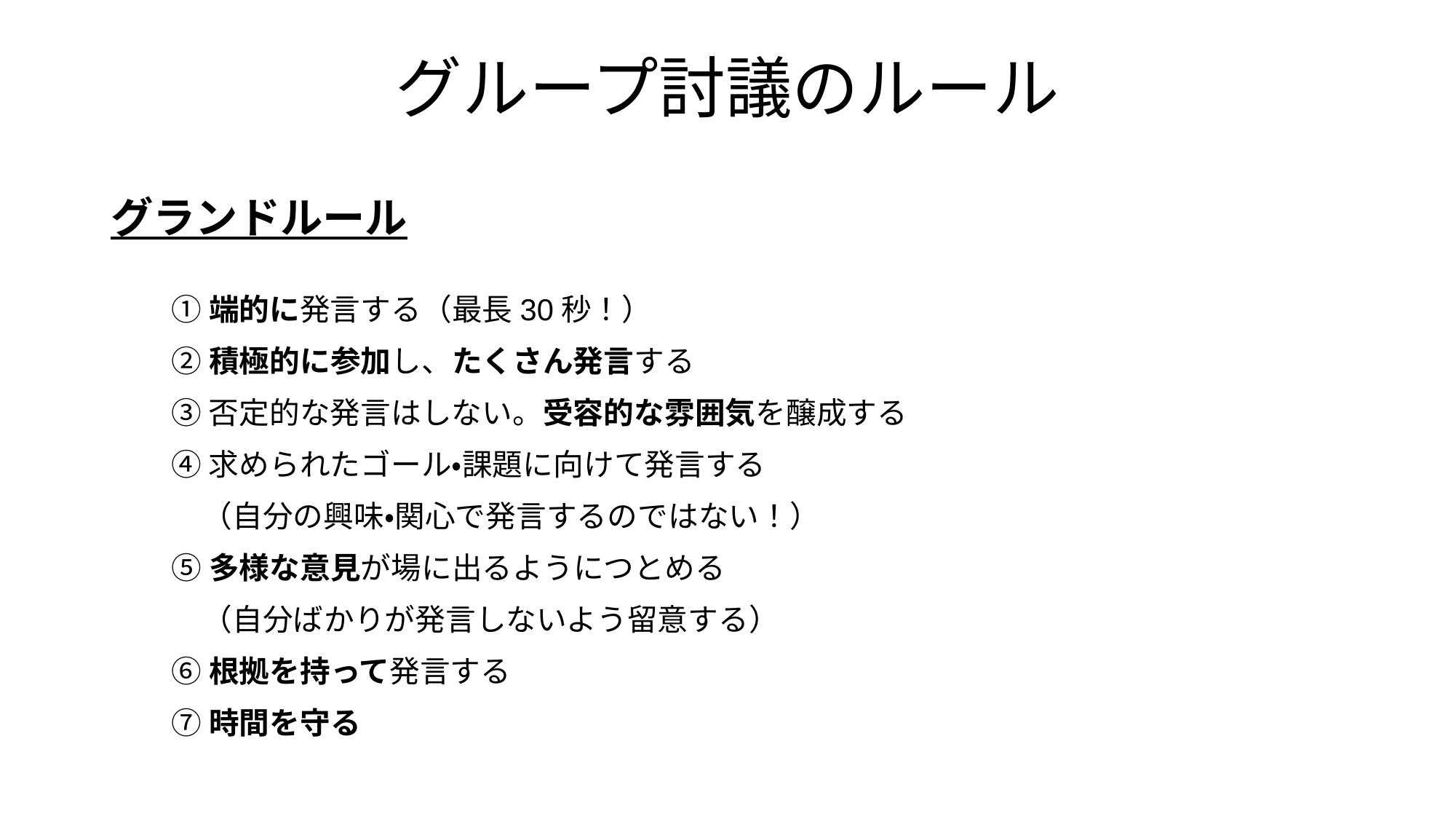

# グループ討議のルール
グランドルール

　　① 端的に発言する（最長30秒！）
　　② 積極的に参加し、たくさん発言する
　　③ 否定的な発言はしない。受容的な雰囲気を醸成する
　　④ 求められたゴール・課題に向けて発言する
　　　（自分の興味・関心で発言するのではない！）
　　⑤ 多様な意見が場に出るようにつとめる
　　　（自分ばかりが発言しないよう留意する）
　　⑥ 根拠を持って発言する
　　⑦ 時間を守る